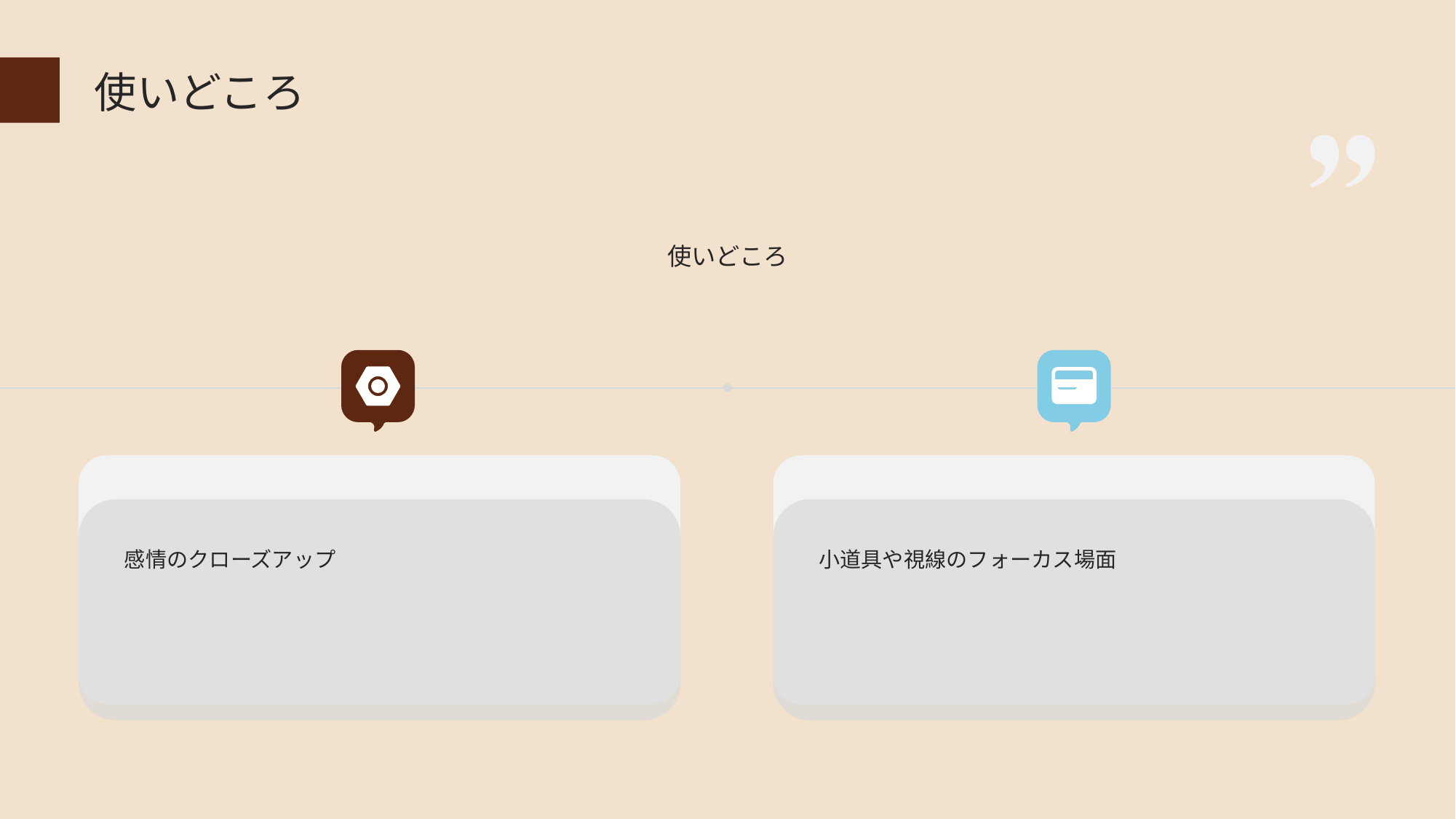

使いどころ

使いどころ

感情のクローズアップ
小道具や視線のフォーカス場面